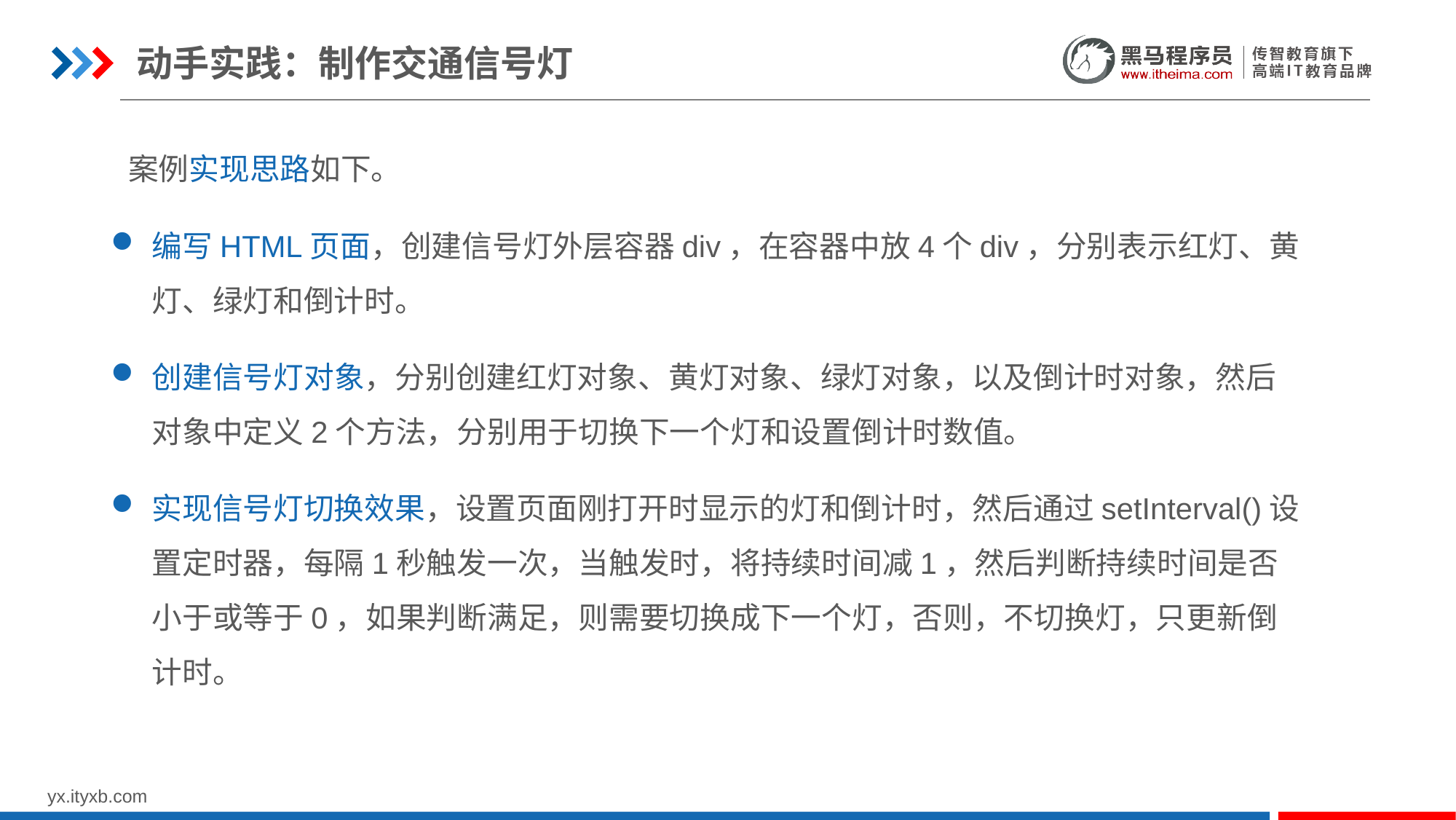

动手实践：制作交通信号灯
案例实现思路如下。
编写HTML页面，创建信号灯外层容器div，在容器中放4个div，分别表示红灯、黄灯、绿灯和倒计时。

创建信号灯对象，分别创建红灯对象、黄灯对象、绿灯对象，以及倒计时对象，然后对象中定义2个方法，分别用于切换下一个灯和设置倒计时数值。

实现信号灯切换效果，设置页面刚打开时显示的灯和倒计时，然后通过setInterval()设置定时器，每隔1秒触发一次，当触发时，将持续时间减1，然后判断持续时间是否小于或等于0，如果判断满足，则需要切换成下一个灯，否则，不切换灯，只更新倒计时。